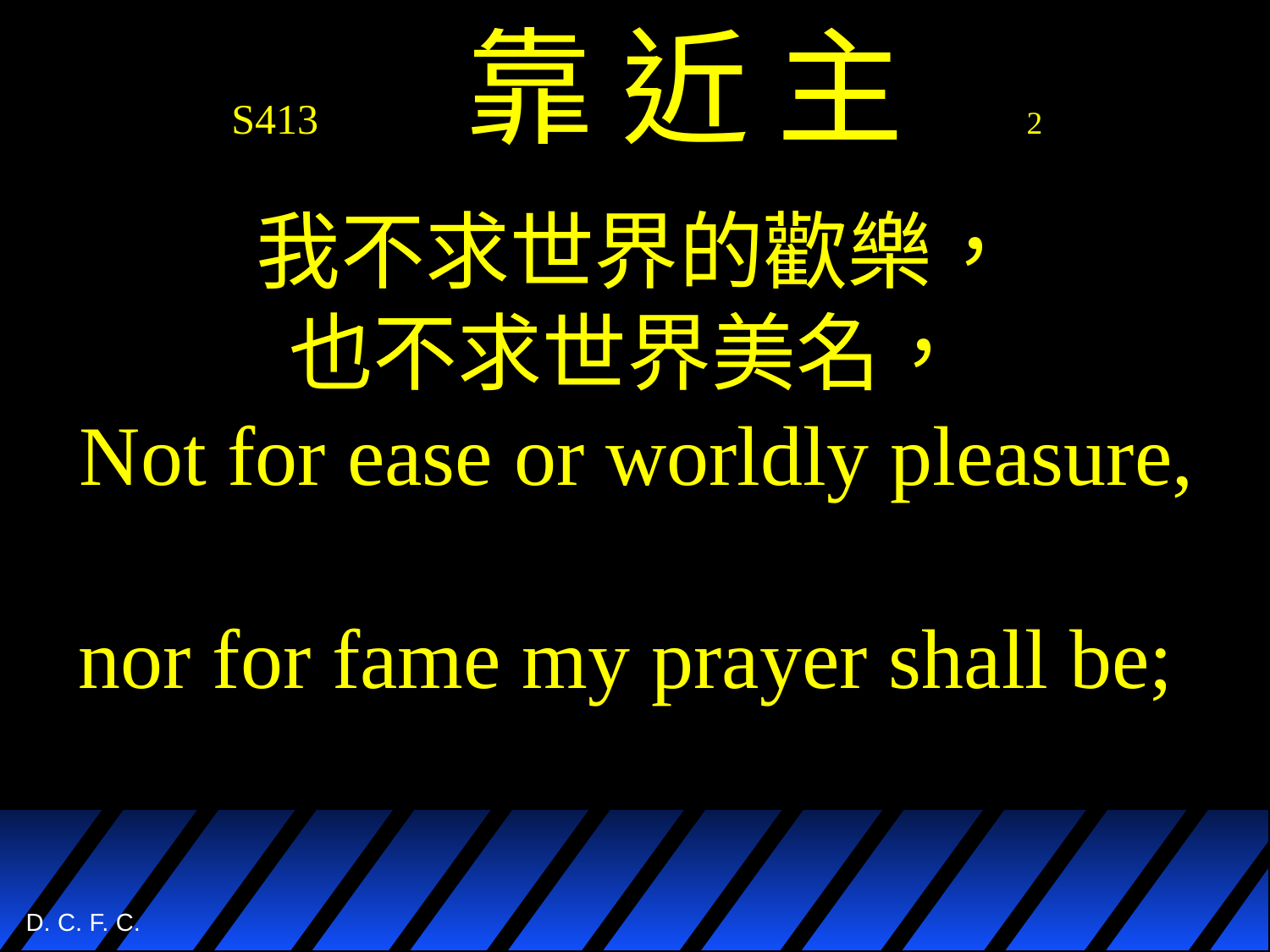

# S413             靠 近 主                2 我不求世界的歡樂， 也不求世界美名， Not for ease or worldly pleasure, nor for fame my prayer shall be;